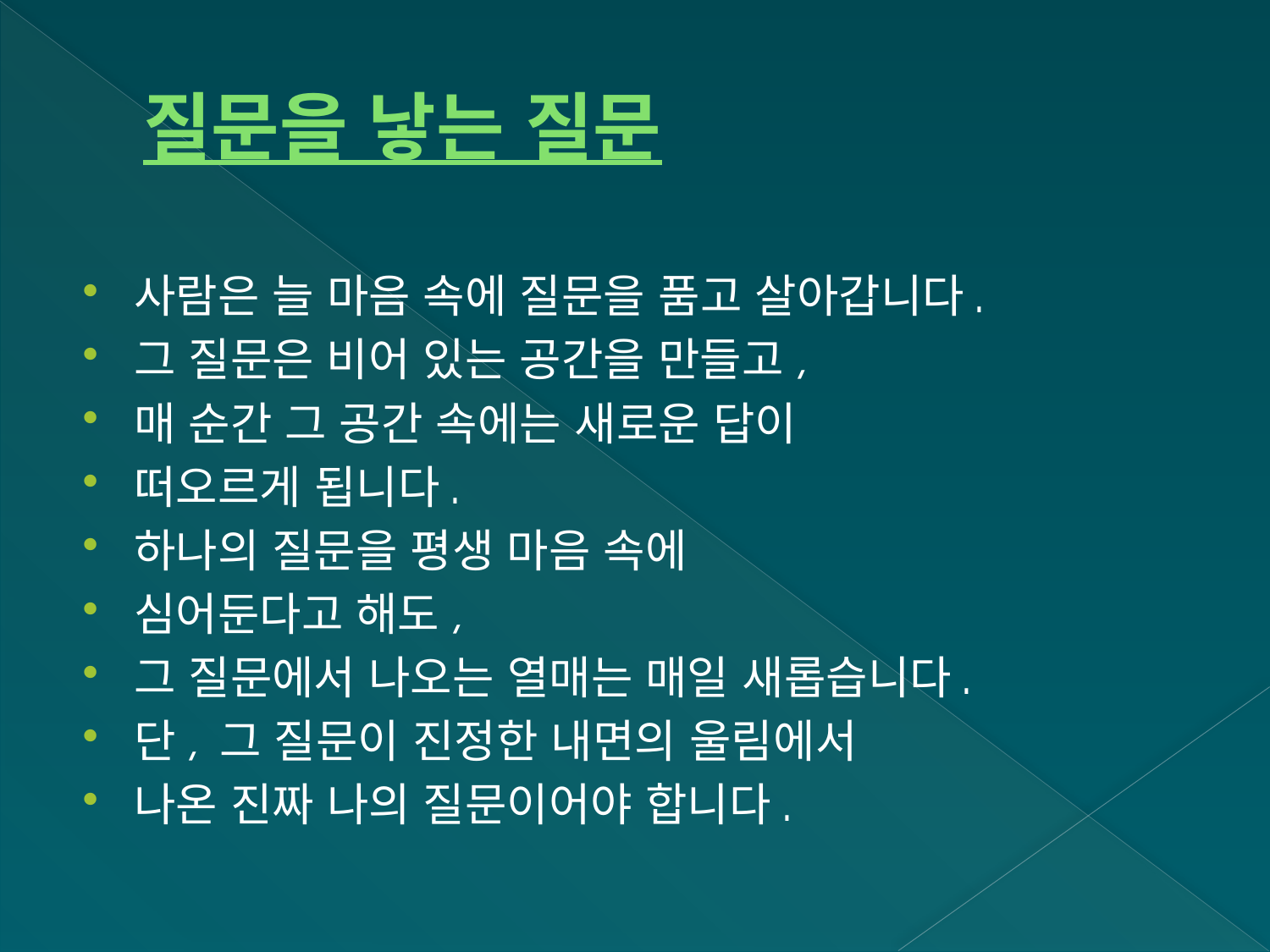

# 질문을 낳는 질문
사람은 늘 마음 속에 질문을 품고 살아갑니다.
그 질문은 비어 있는 공간을 만들고,
매 순간 그 공간 속에는 새로운 답이
떠오르게 됩니다.
하나의 질문을 평생 마음 속에
심어둔다고 해도,
그 질문에서 나오는 열매는 매일 새롭습니다.
단, 그 질문이 진정한 내면의 울림에서
나온 진짜 나의 질문이어야 합니다.